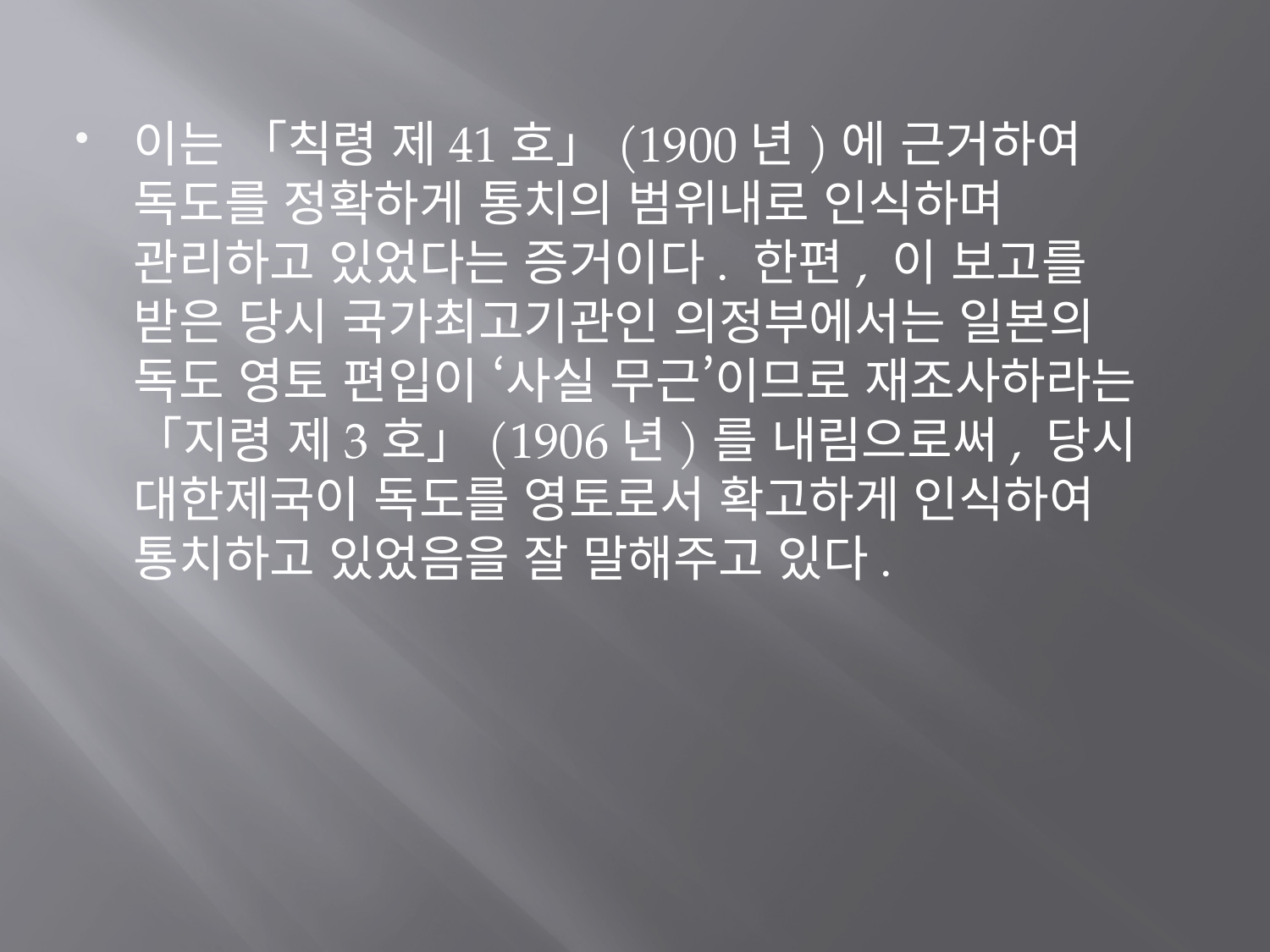

이는 「칙령 제41호」(1900년)에 근거하여 독도를 정확하게 통치의 범위내로 인식하며 관리하고 있었다는 증거이다. 한편, 이 보고를 받은 당시 국가최고기관인 의정부에서는 일본의 독도 영토 편입이 ‘사실 무근’이므로 재조사하라는 「지령 제3호」(1906년)를 내림으로써, 당시 대한제국이 독도를 영토로서 확고하게 인식하여 통치하고 있었음을 잘 말해주고 있다.